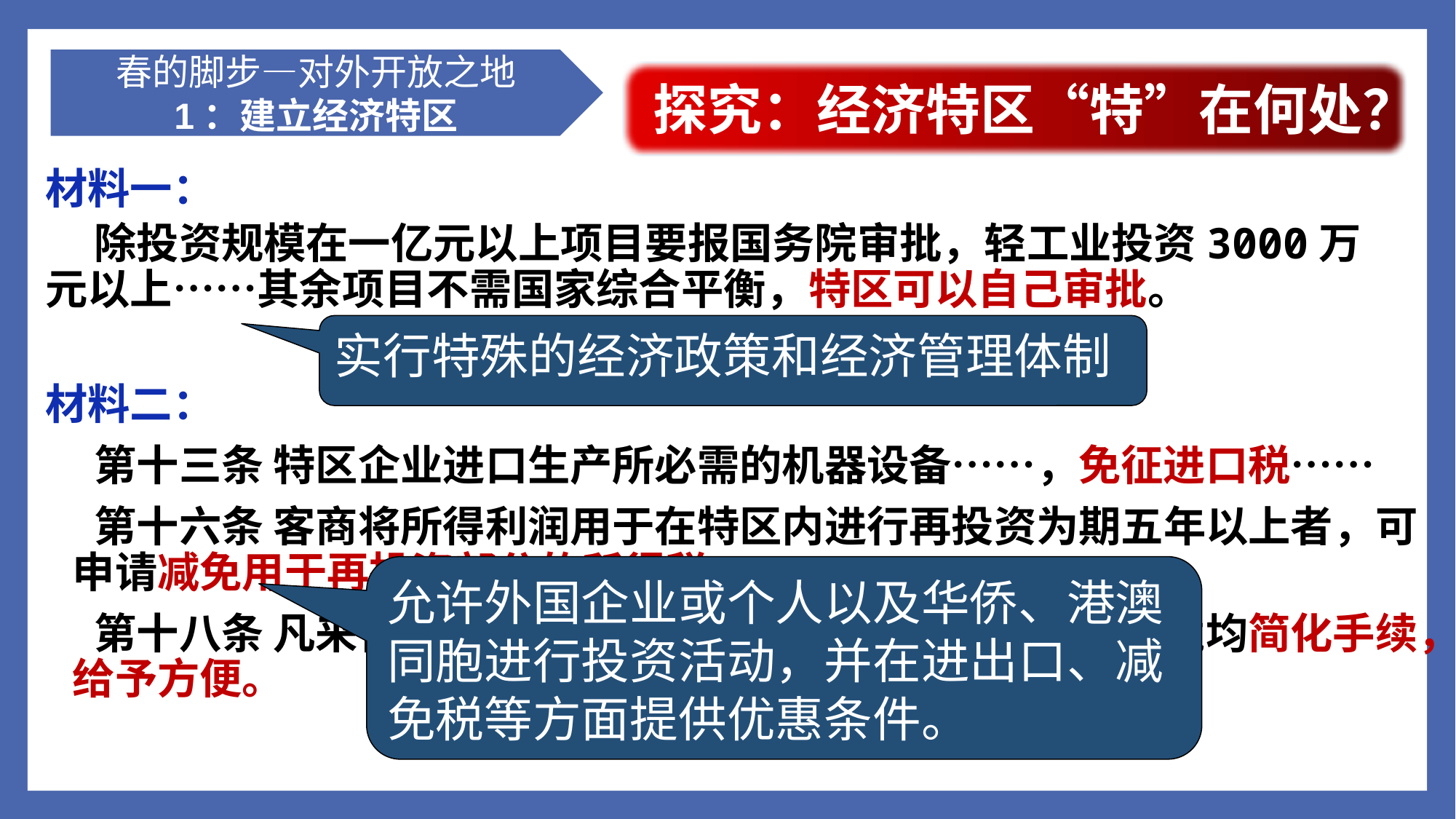

春的脚步—对外开放之地
1：建立经济特区

探究：经济特区“特”在何处？
材料一：
    除投资规模在一亿元以上项目要报国务院审批，轻工业投资3000万      元以上……其余项目不需国家综合平衡，特区可以自己审批。
                                          ——《六十年国事纪要》
材料二：
    第十三条 特区企业进口生产所必需的机器设备……，免征进口税……
    第十六条 客商将所得利润用于在特区内进行再投资为期五年以上者，可申请减免用于再投资部分的所得税。
    第十八条 凡来往特区的外籍人员、华侨和港澳同胞，出入境均简化手续，给予方便。
                                    　——《广东省经济特区条例 》
实行特殊的经济政策和经济管理体制
允许外国企业或个人以及华侨、港澳同胞进行投资活动，并在进出口、减免税等方面提供优惠条件。